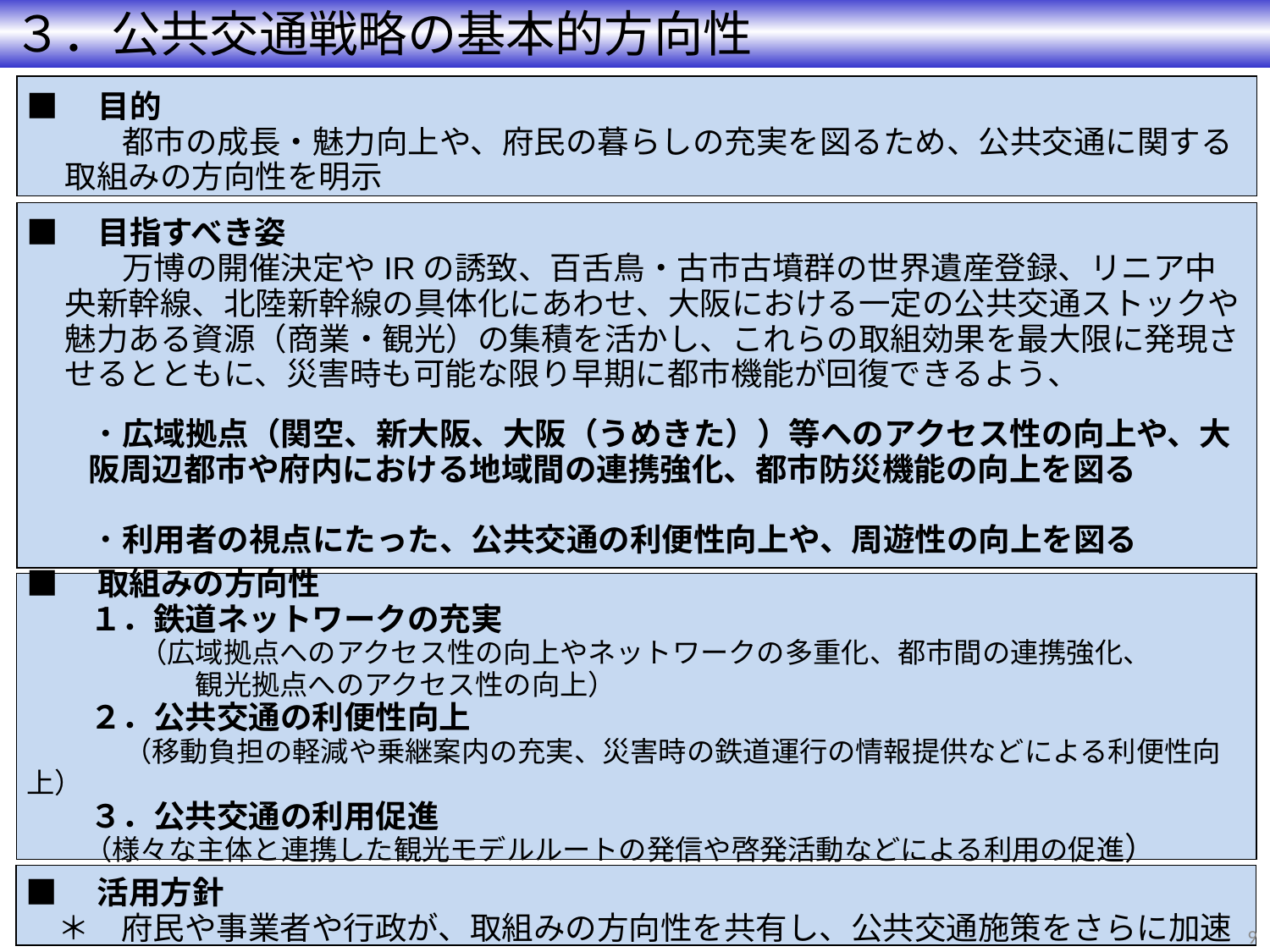

３．公共交通戦略の基本的方向性
■　目的
　　　都市の成長・魅力向上や、府民の暮らしの充実を図るため、公共交通に関する取組みの方向性を明示
■　目指すべき姿
　　　万博の開催決定やIRの誘致、百舌鳥・古市古墳群の世界遺産登録、リニア中央新幹線、北陸新幹線の具体化にあわせ、大阪における一定の公共交通ストックや魅力ある資源（商業・観光）の集積を活かし、これらの取組効果を最大限に発現させるとともに、災害時も可能な限り早期に都市機能が回復できるよう、

　　・広域拠点（関空、新大阪、大阪（うめきた））等へのアクセス性の向上や、大阪周辺都市や府内における地域間の連携強化、都市防災機能の向上を図る

　　・利用者の視点にたった、公共交通の利便性向上や、周遊性の向上を図る

■　取組みの方向性
　　１．鉄道ネットワークの充実
　　　　（広域拠点へのアクセス性の向上やネットワークの多重化、都市間の連携強化、
　　　　　　観光拠点へのアクセス性の向上）
　　２．公共交通の利便性向上
　　　  （移動負担の軽減や乗継案内の充実、災害時の鉄道運行の情報提供などによる利便性向上）
　　３．公共交通の利用促進
        （様々な主体と連携した観光モデルルートの発信や啓発活動などによる利用の促進）
■　活用方針
　＊　府民や事業者や行政が、取組みの方向性を共有し、公共交通施策をさらに加速

9